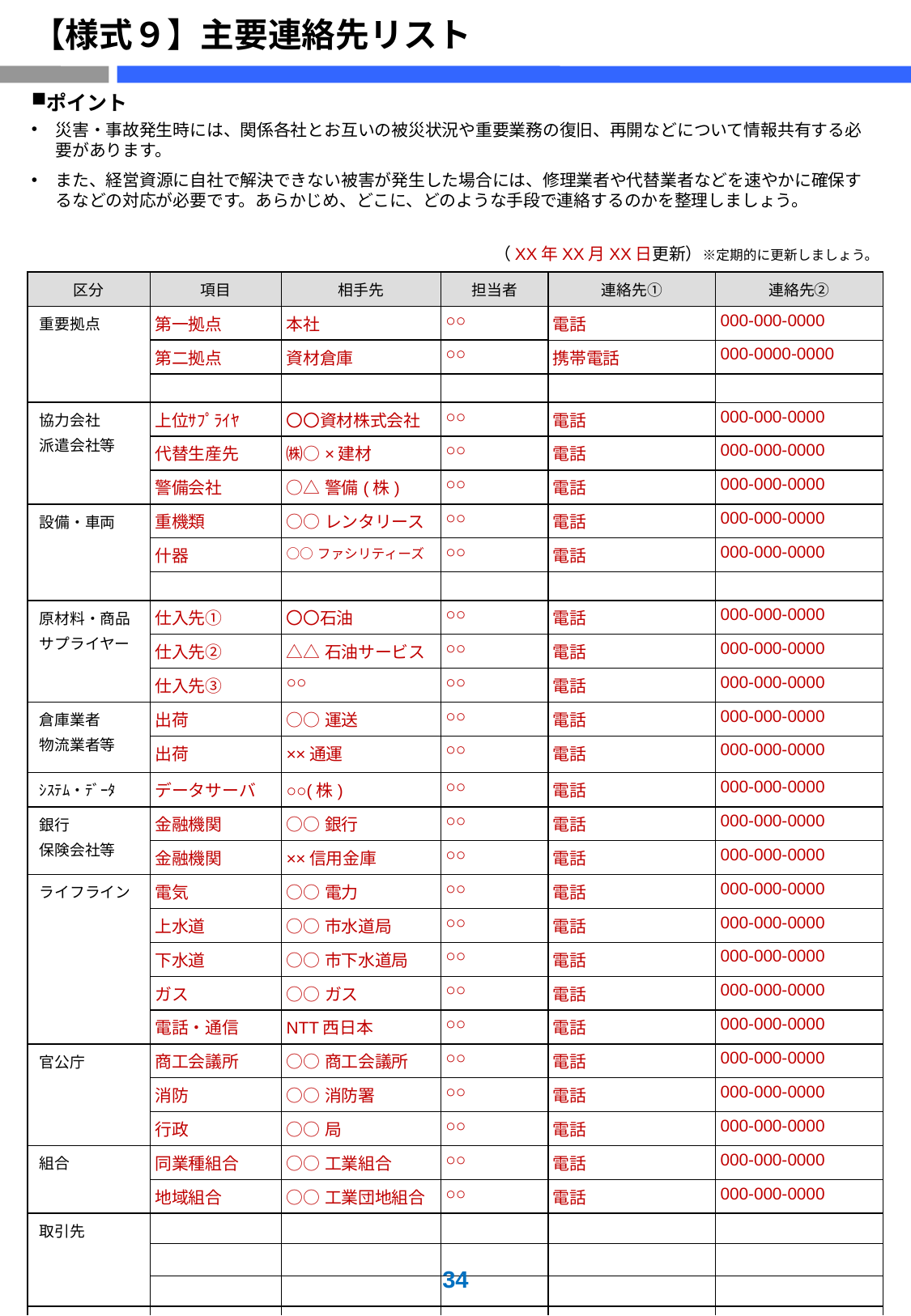

# 【様式９】主要連絡先リスト
ポイント
災害・事故発生時には、関係各社とお互いの被災状況や重要業務の復旧、再開などについて情報共有する必要があります。
また、経営資源に自社で解決できない被害が発生した場合には、修理業者や代替業者などを速やかに確保するなどの対応が必要です。あらかじめ、どこに、どのような手段で連絡するのかを整理しましょう。
（XX年XX月XX日更新）※定期的に更新しましょう。
| 区分 | 項目 | 相手先 | 担当者 | 連絡先① | 連絡先② |
| --- | --- | --- | --- | --- | --- |
| 重要拠点 | 第一拠点 | 本社 | ○○ | 電話 | 000-000-0000 |
|  | 第二拠点 | 資材倉庫 | ○○ | 携帯電話 | 000-0000-0000 |
|  |  |  |  |  |  |
| 協力会社 派遣会社等 | 上位ｻﾌﾟﾗｲﾔ | 〇〇資材株式会社 | ○○ | 電話 | 000-000-0000 |
|  | 代替生産先 | ㈱○×建材 | ○○ | 電話 | 000-000-0000 |
|  | 警備会社 | ○△警備(株) | ○○ | 電話 | 000-000-0000 |
| 設備・車両 | 重機類 | ○○レンタリース | ○○ | 電話 | 000-000-0000 |
|  | 什器 | ○○ファシリティーズ | ○○ | 電話 | 000-000-0000 |
|  |  |  |  |  |  |
| 原材料・商品 サプライヤー | 仕入先① | 〇〇石油 | ○○ | 電話 | 000-000-0000 |
|  | 仕入先② | △△石油サービス | ○○ | 電話 | 000-000-0000 |
|  | 仕入先③ | ○○ | ○○ | 電話 | 000-000-0000 |
| 倉庫業者 物流業者等 | 出荷 | ○○運送 | ○○ | 電話 | 000-000-0000 |
|  | 出荷 | ××通運 | ○○ | 電話 | 000-000-0000 |
| ｼｽﾃﾑ・ﾃﾞｰﾀ | データサーバ | ○○(株) | ○○ | 電話 | 000-000-0000 |
| 銀行 保険会社等 | 金融機関 | ○○銀行 | ○○ | 電話 | 000-000-0000 |
|  | 金融機関 | ××信用金庫 | ○○ | 電話 | 000-000-0000 |
| ライフライン | 電気 | ○○電力 | ○○ | 電話 | 000-000-0000 |
|  | 上水道 | ○○市水道局 | ○○ | 電話 | 000-000-0000 |
|  | 下水道 | ○○市下水道局 | ○○ | 電話 | 000-000-0000 |
|  | ガス | ○○ガス | ○○ | 電話 | 000-000-0000 |
|  | 電話・通信 | NTT西日本 | ○○ | 電話 | 000-000-0000 |
| 官公庁 | 商工会議所 | ○○商工会議所 | ○○ | 電話 | 000-000-0000 |
|  | 消防 | ○○消防署 | ○○ | 電話 | 000-000-0000 |
|  | 行政 | ○○局 | ○○ | 電話 | 000-000-0000 |
| 組合 | 同業種組合 | ○○工業組合 | ○○ | 電話 | 000-000-0000 |
|  | 地域組合 | ○○工業団地組合 | ○○ | 電話 | 000-000-0000 |
| 取引先 |  |  |  |  |  |
|  |  |  |  |  |  |
|  |  |  |  |  |  |
| その他 |  |  |  |  |  |
|  |  |  |  |  |  |
34